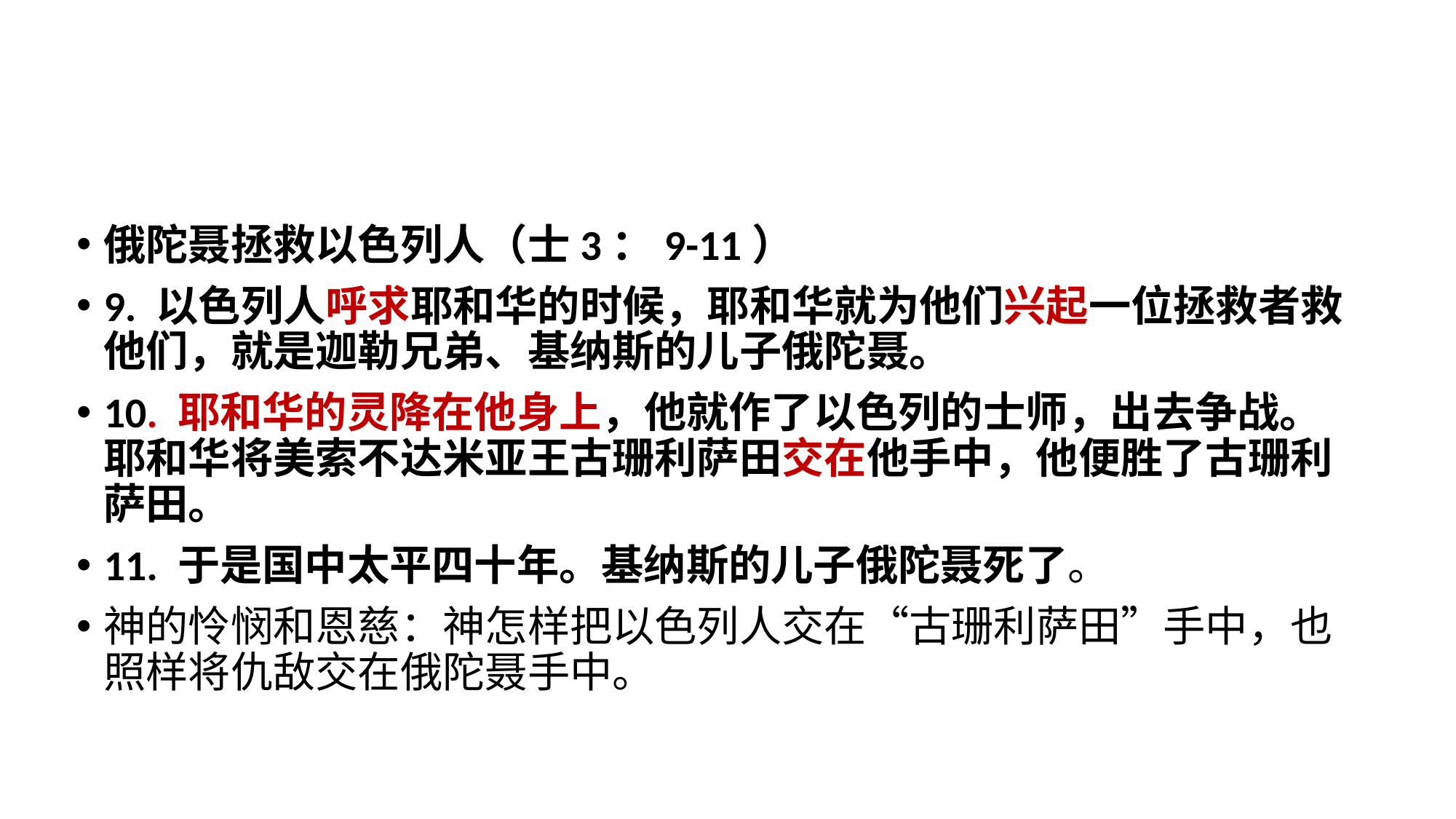

俄陀聂拯救以色列人（士3：9-11）
9. 以色列人呼求耶和华的时候，耶和华就为他们兴起一位拯救者救他们，就是迦勒兄弟、基纳斯的儿子俄陀聂。
10. 耶和华的灵降在他身上，他就作了以色列的士师，出去争战。耶和华将美索不达米亚王古珊利萨田交在他手中，他便胜了古珊利萨田。
11. 于是国中太平四十年。基纳斯的儿子俄陀聂死了。
神的怜悯和恩慈：神怎样把以色列人交在“古珊利萨田”手中，也照样将仇敌交在俄陀聂手中。